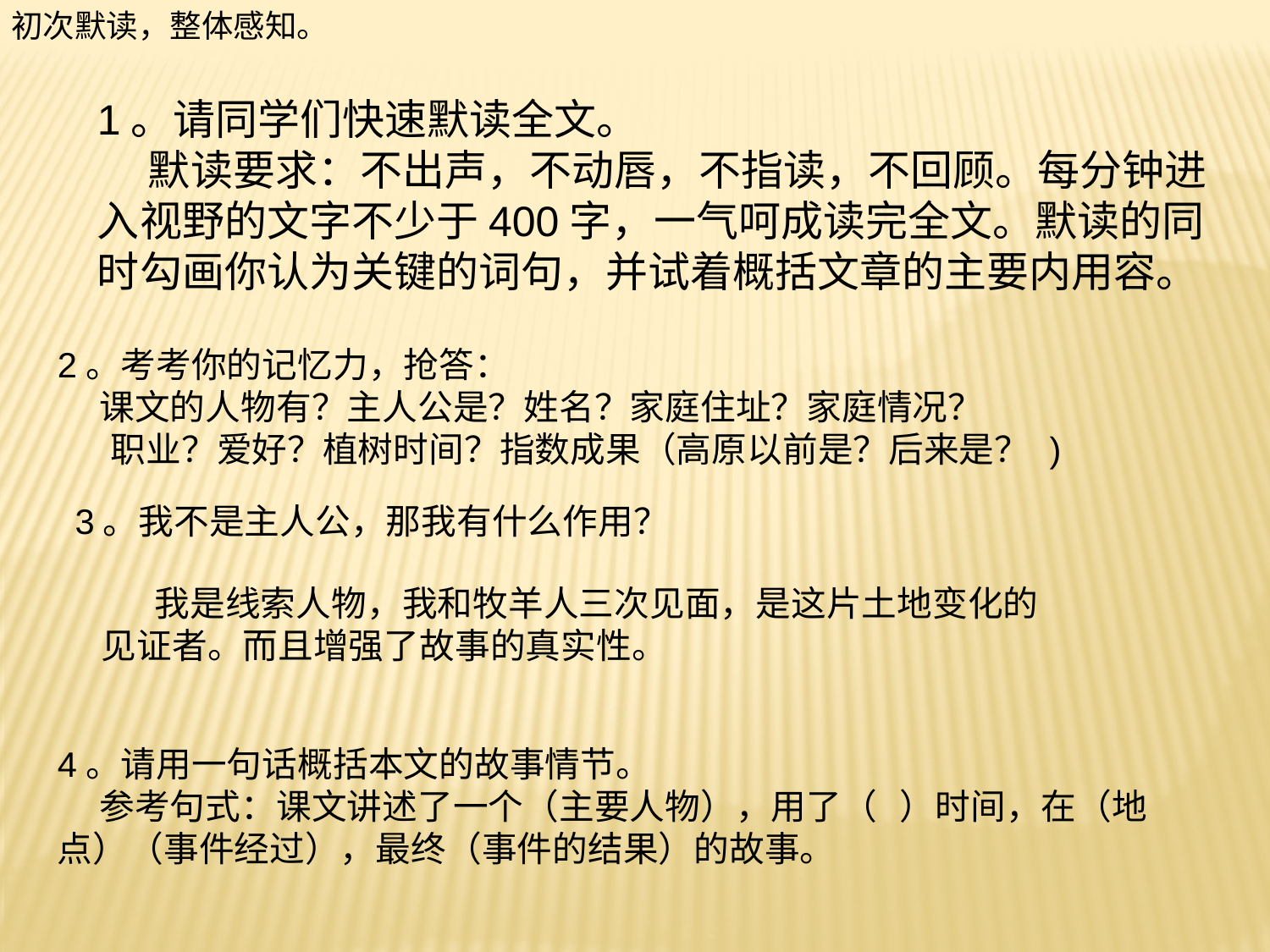

初次默读，整体感知。
1。请同学们快速默读全文。
   默读要求：不出声，不动唇，不指读，不回顾。每分钟进入视野的文字不少于400字，一气呵成读完全文。默读的同时勾画你认为关键的词句，并试着概括文章的主要内用容。
2。考考你的记忆力，抢答：
   课文的人物有？主人公是？姓名？家庭住址？家庭情况？
    职业？爱好？植树时间？指数成果（高原以前是？后来是？ )
3。我不是主人公，那我有什么作用？
    我是线索人物，我和牧羊人三次见面，是这片土地变化的见证者。而且增强了故事的真实性。
4。请用一句话概括本文的故事情节。
   参考句式：课文讲述了一个（主要人物），用了（  ）时间，在（地
点）（事件经过），最终（事件的结果）的故事。